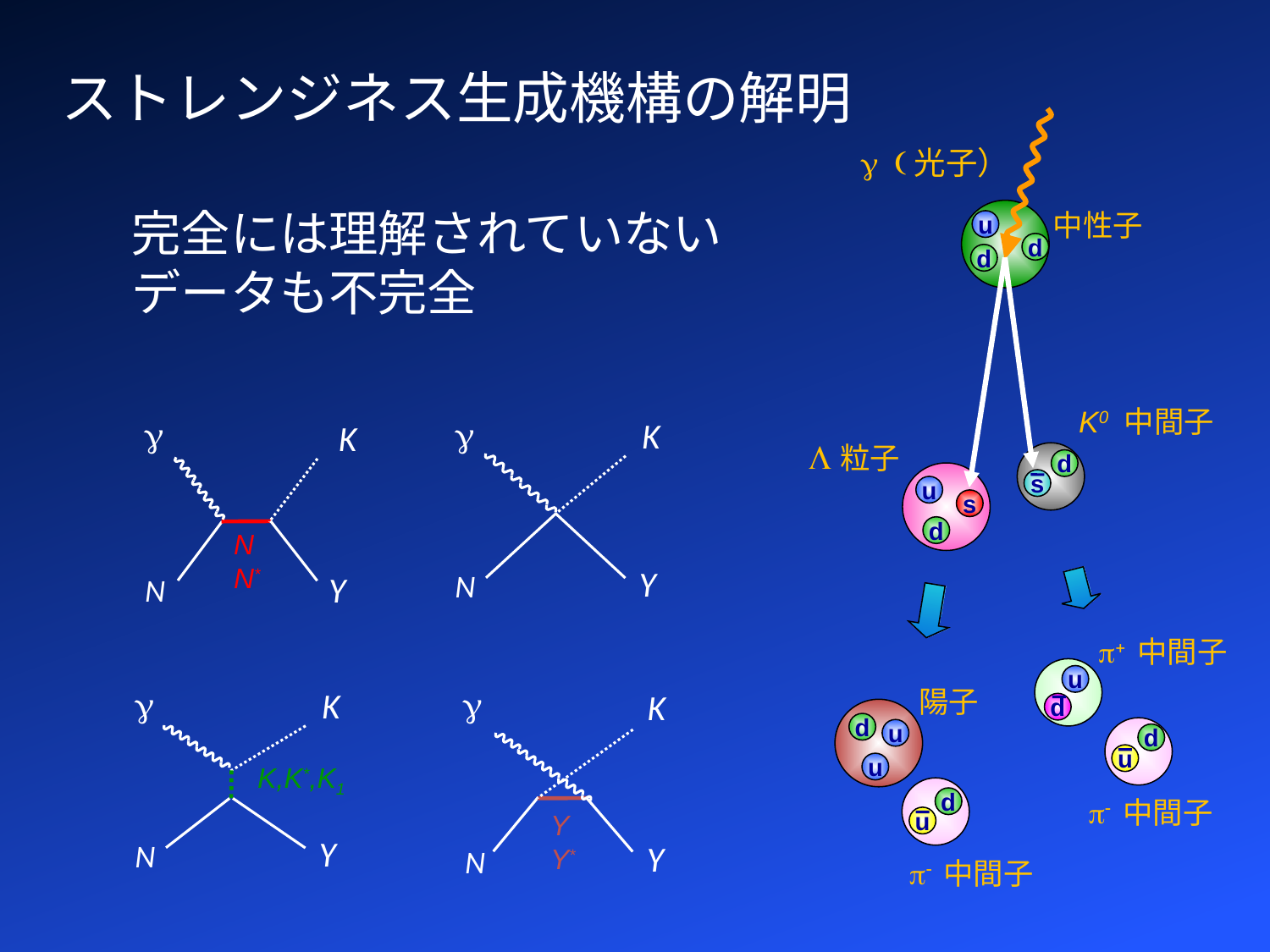

ストレンジネス生成機構の解明

γ (光子）
中性子

u
d
d

K0 中間子
Λ粒子

d
s

u
s
d

π+ 中間子

u
d

陽子

d
u
u

d
u

d
u

π− 中間子
π− 中間子
完全には理解されていない
データも不完全
γ
K

N
N*

Y
N
γ
K

Y
N
γ
K

K,K*,K1

Y
N
γ
K

Y
Y*
Y
N